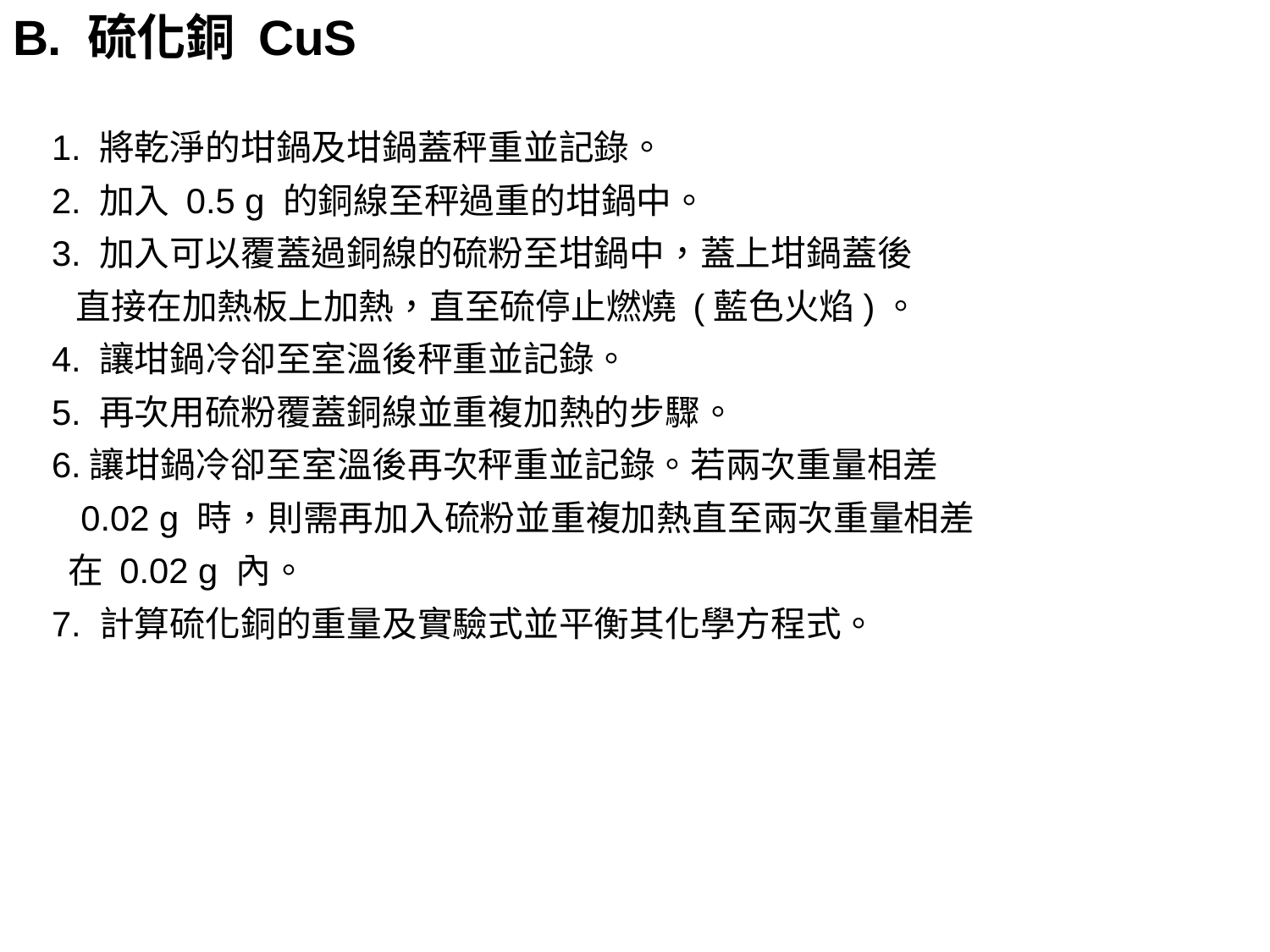

B. 硫化銅 CuS

    1. 將乾淨的坩鍋及坩鍋蓋秤重並記錄。
    2. 加入 0.5 g 的銅線至秤過重的坩鍋中。
    3. 加入可以覆蓋過銅線的硫粉至坩鍋中，蓋上坩鍋蓋後
       直接在加熱板上加熱，直至硫停止燃燒 (藍色火焰)。
    4. 讓坩鍋冷卻至室溫後秤重並記錄。
    5. 再次用硫粉覆蓋銅線並重複加熱的步驟。
    6.讓坩鍋冷卻至室溫後再次秤重並記錄。若兩次重量相差
       0.02 g 時，則需再加入硫粉並重複加熱直至兩次重量相差
      在 0.02 g 內。
    7. 計算硫化銅的重量及實驗式並平衡其化學方程式。